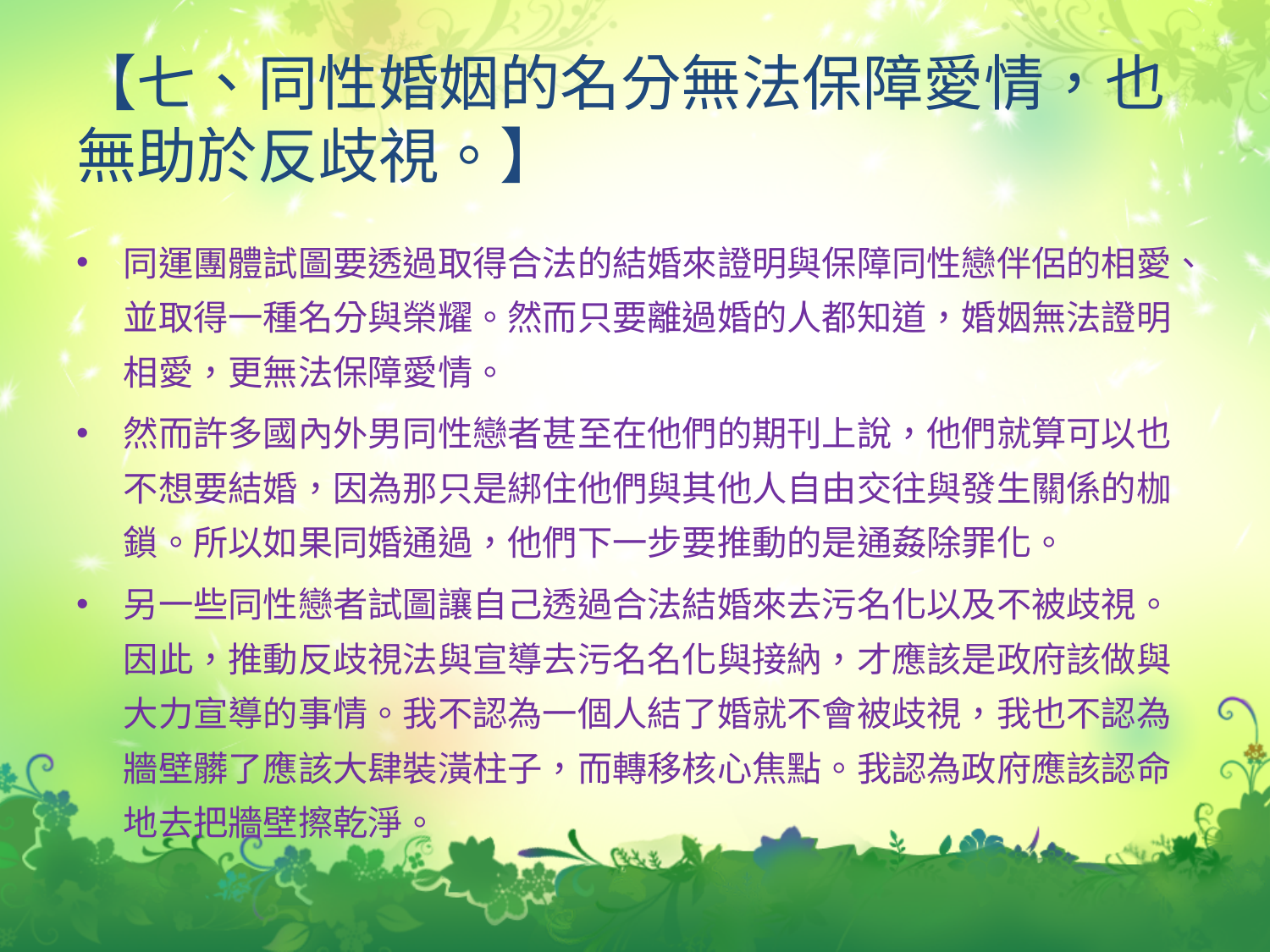

# 【七、同性婚姻的名分無法保障愛情，也無助於反歧視。】
同運團體試圖要透過取得合法的結婚來證明與保障同性戀伴侶的相愛、並取得一種名分與榮耀。然而只要離過婚的人都知道，婚姻無法證明相愛，更無法保障愛情。
然而許多國內外男同性戀者甚至在他們的期刊上說，他們就算可以也不想要結婚，因為那只是綁住他們與其他人自由交往與發生關係的枷鎖。所以如果同婚通過，他們下一步要推動的是通姦除罪化。
另一些同性戀者試圖讓自己透過合法結婚來去污名化以及不被歧視。因此，推動反歧視法與宣導去污名名化與接納，才應該是政府該做與大力宣導的事情。我不認為一個人結了婚就不會被歧視，我也不認為牆壁髒了應該大肆裝潢柱子，而轉移核心焦點。我認為政府應該認命地去把牆壁擦乾淨。